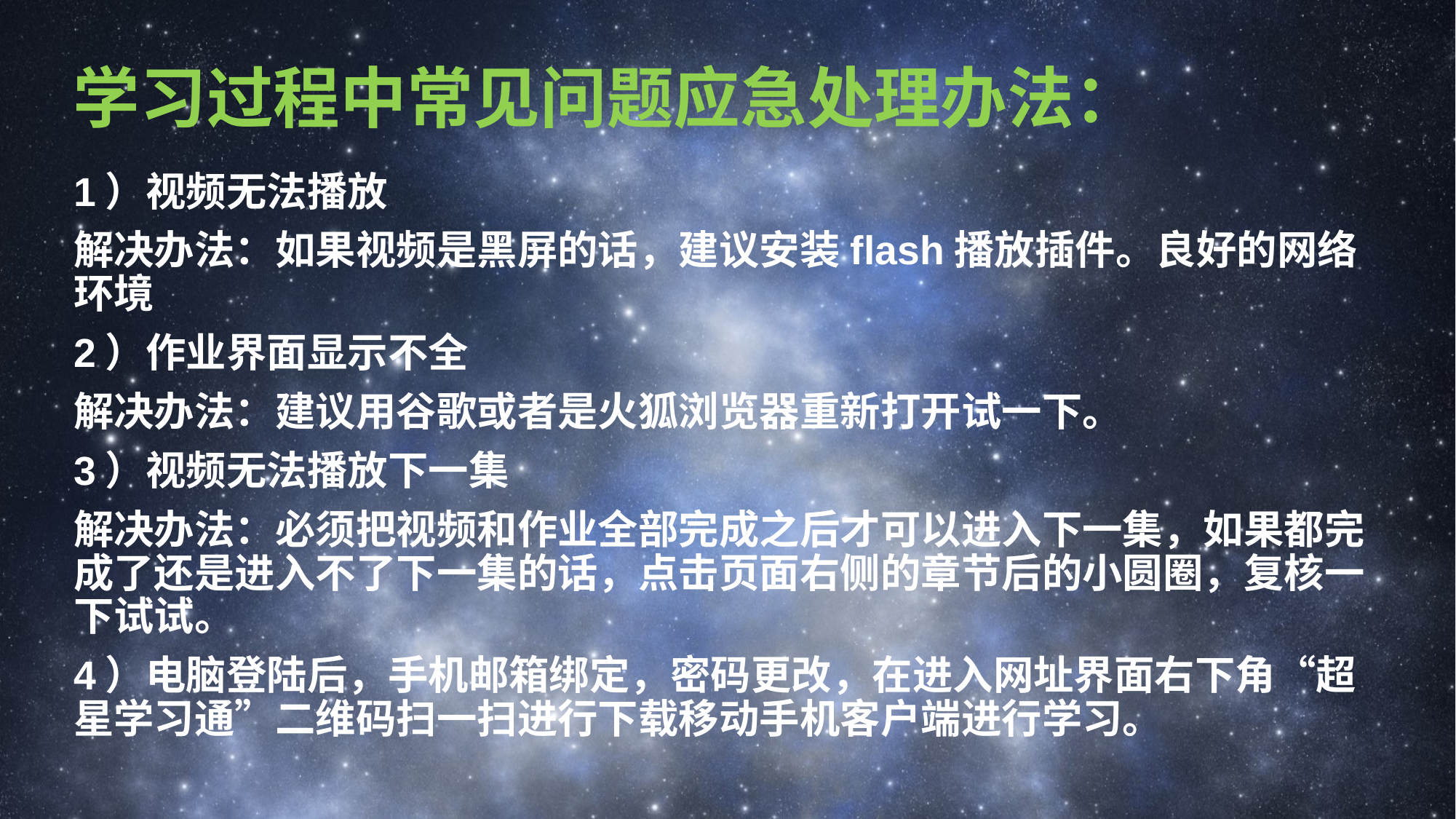

学习过程中常见问题应急处理办法：
# 1）视频无法播放
解决办法：如果视频是黑屏的话，建议安装flash播放插件。良好的网络环境
2）作业界面显示不全
解决办法：建议用谷歌或者是火狐浏览器重新打开试一下。
3）视频无法播放下一集
解决办法：必须把视频和作业全部完成之后才可以进入下一集，如果都完成了还是进入不了下一集的话，点击页面右侧的章节后的小圆圈，复核一下试试。
4）电脑登陆后，手机邮箱绑定，密码更改，在进入网址界面右下角“超星学习通”二维码扫一扫进行下载移动手机客户端进行学习。